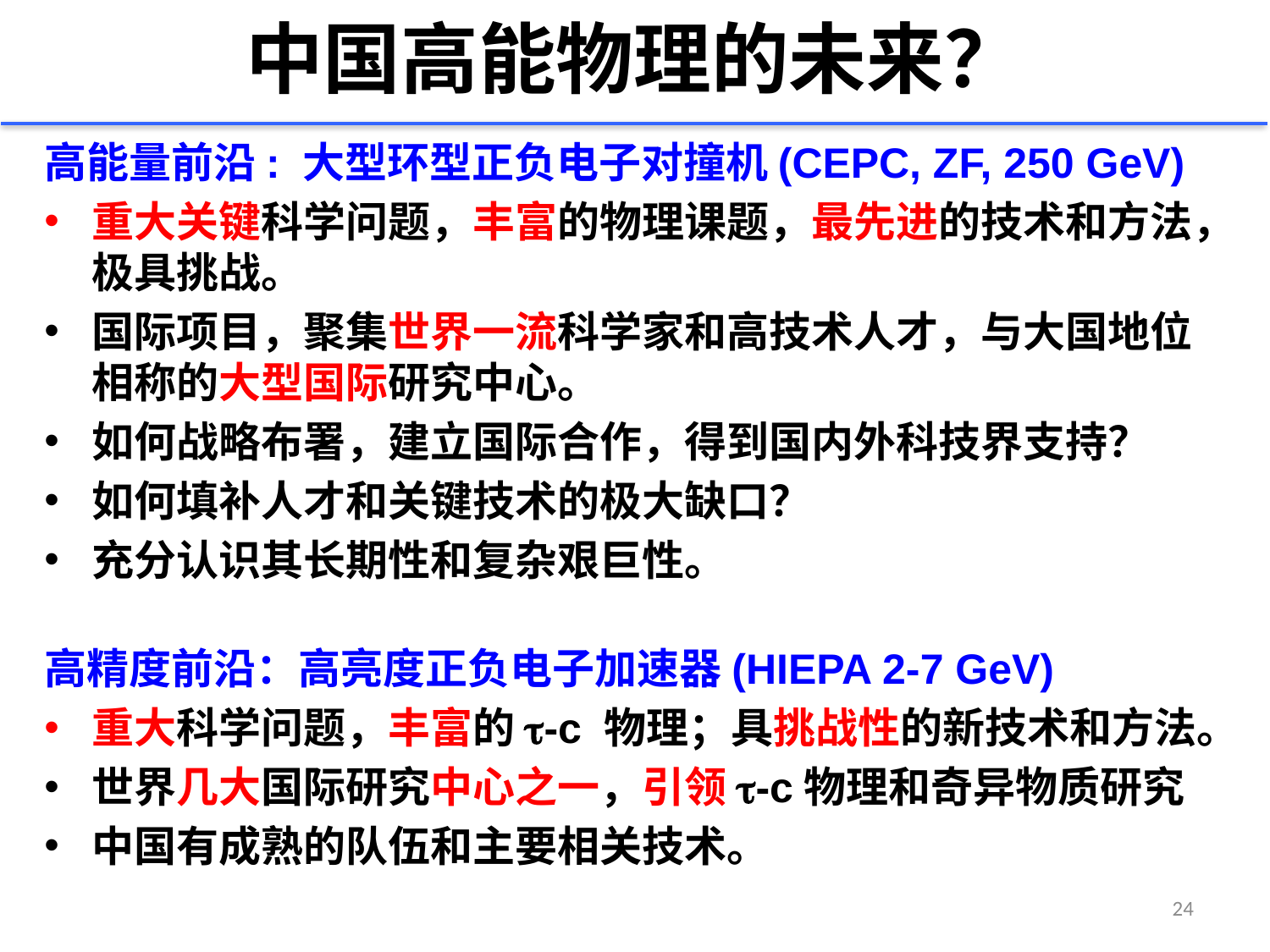

# 中国高能物理的未来？
高能量前沿: 大型环型正负电子对撞机(CEPC, ZF, 250 GeV)
重大关键科学问题，丰富的物理课题，最先进的技术和方法，极具挑战。
国际项目，聚集世界一流科学家和高技术人才，与大国地位相称的大型国际研究中心。
如何战略布署，建立国际合作，得到国内外科技界支持？
如何填补人才和关键技术的极大缺口？
充分认识其长期性和复杂艰巨性。

高精度前沿：高亮度正负电子加速器(HIEPA 2-7 GeV)
重大科学问题，丰富的τ-c 物理；具挑战性的新技术和方法。
世界几大国际研究中心之一，引领τ-c物理和奇异物质研究
中国有成熟的队伍和主要相关技术。
24